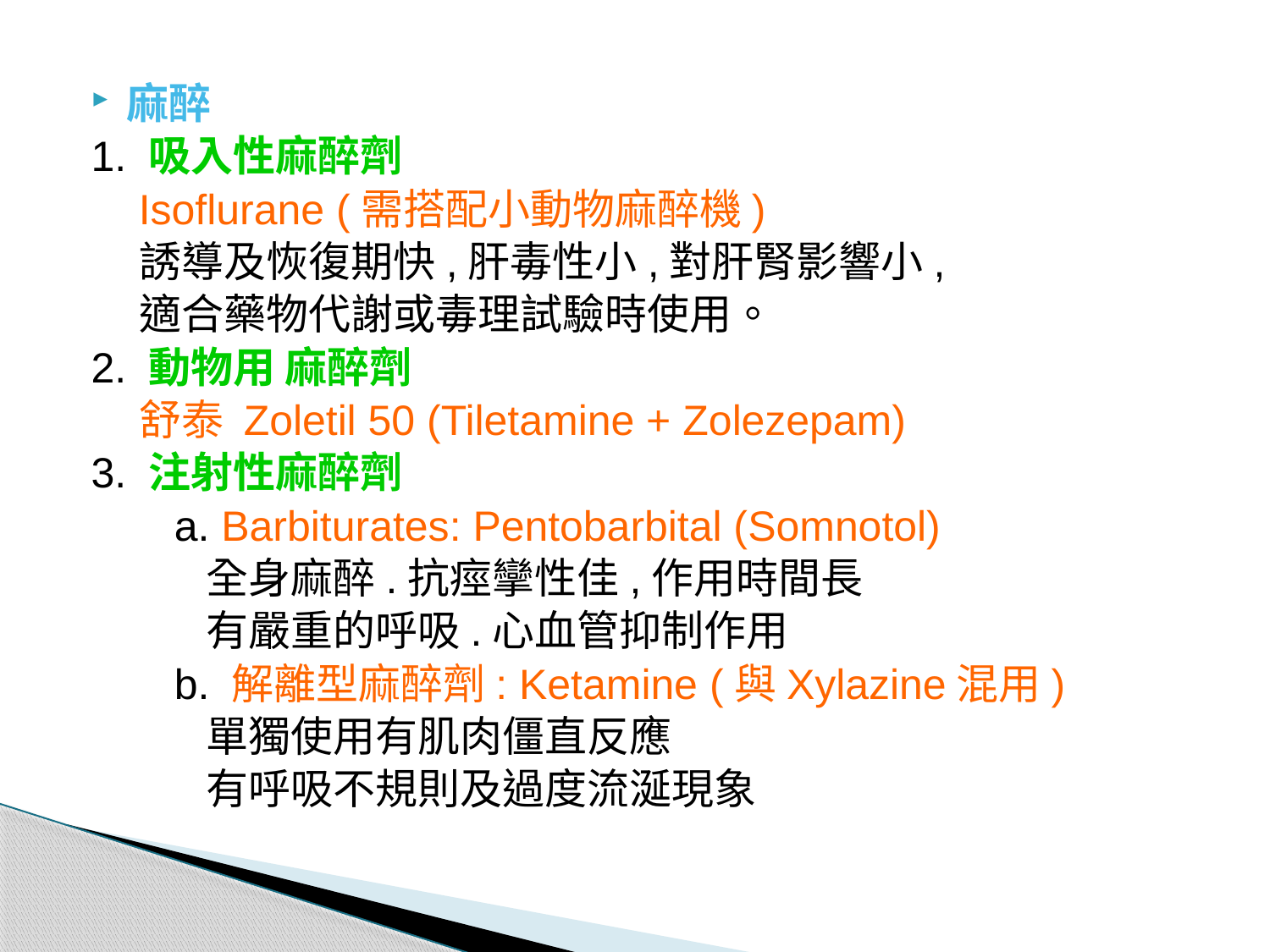

麻醉
1. 吸入性麻醉劑
    Isoflurane (需搭配小動物麻醉機)
    誘導及恢復期快,肝毒性小,對肝腎影響小,
    適合藥物代謝或毒理試驗時使用。
2. 動物用 麻醉劑
    舒泰 Zoletil 50 (Tiletamine + Zolezepam)
3. 注射性麻醉劑
       a. Barbiturates: Pentobarbital (Somnotol)
           全身麻醉.抗痙攣性佳,作用時間長
           有嚴重的呼吸.心血管抑制作用
       b. 解離型麻醉劑: Ketamine (與Xylazine混用)
           單獨使用有肌肉僵直反應
           有呼吸不規則及過度流涎現象